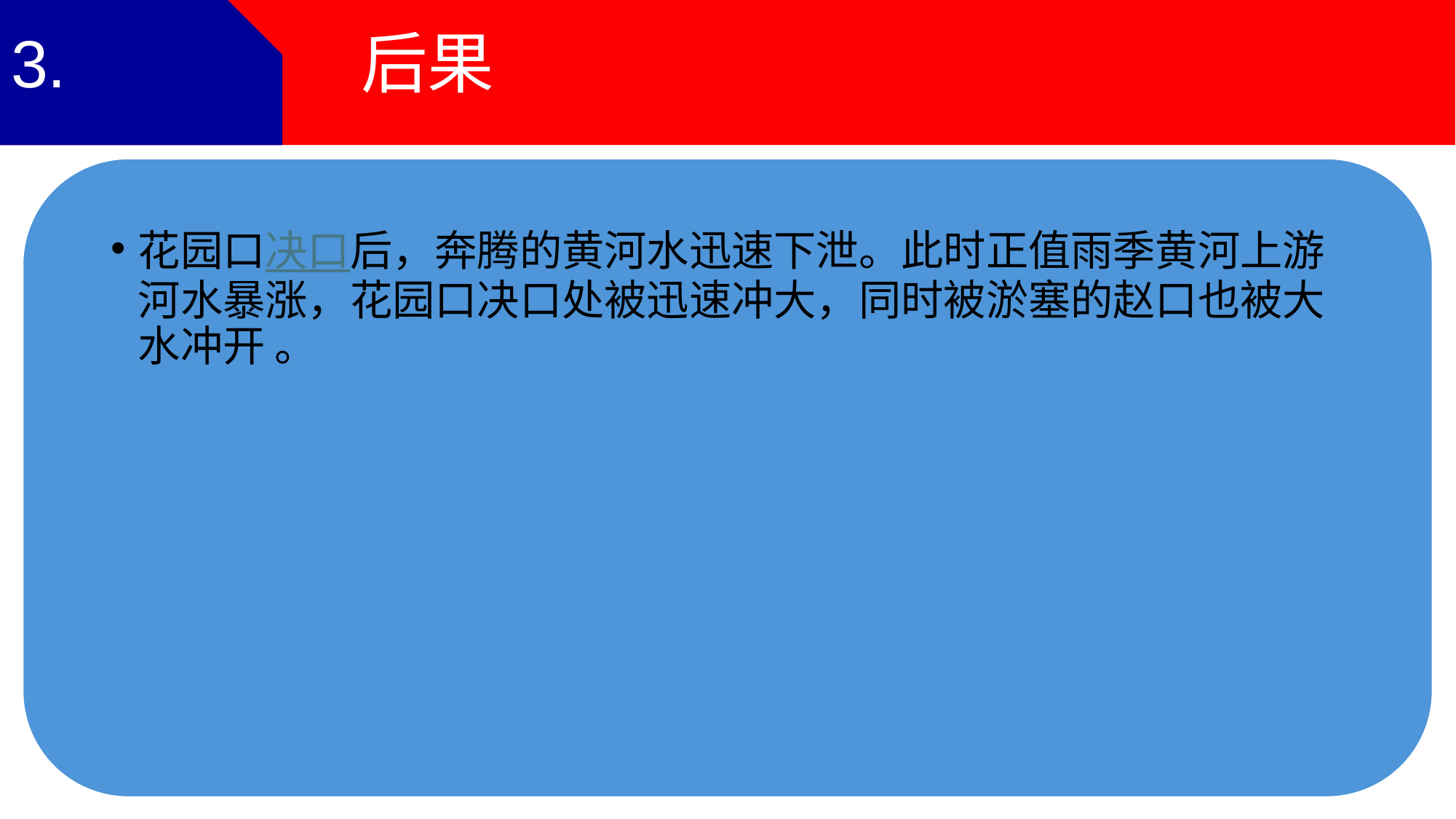

# 3.               后果

花园口决口后，奔腾的黄河水迅速下泄。此时正值雨季黄河上游河水暴涨，花园口决口处被迅速冲大，同时被淤塞的赵口也被大水冲开 。